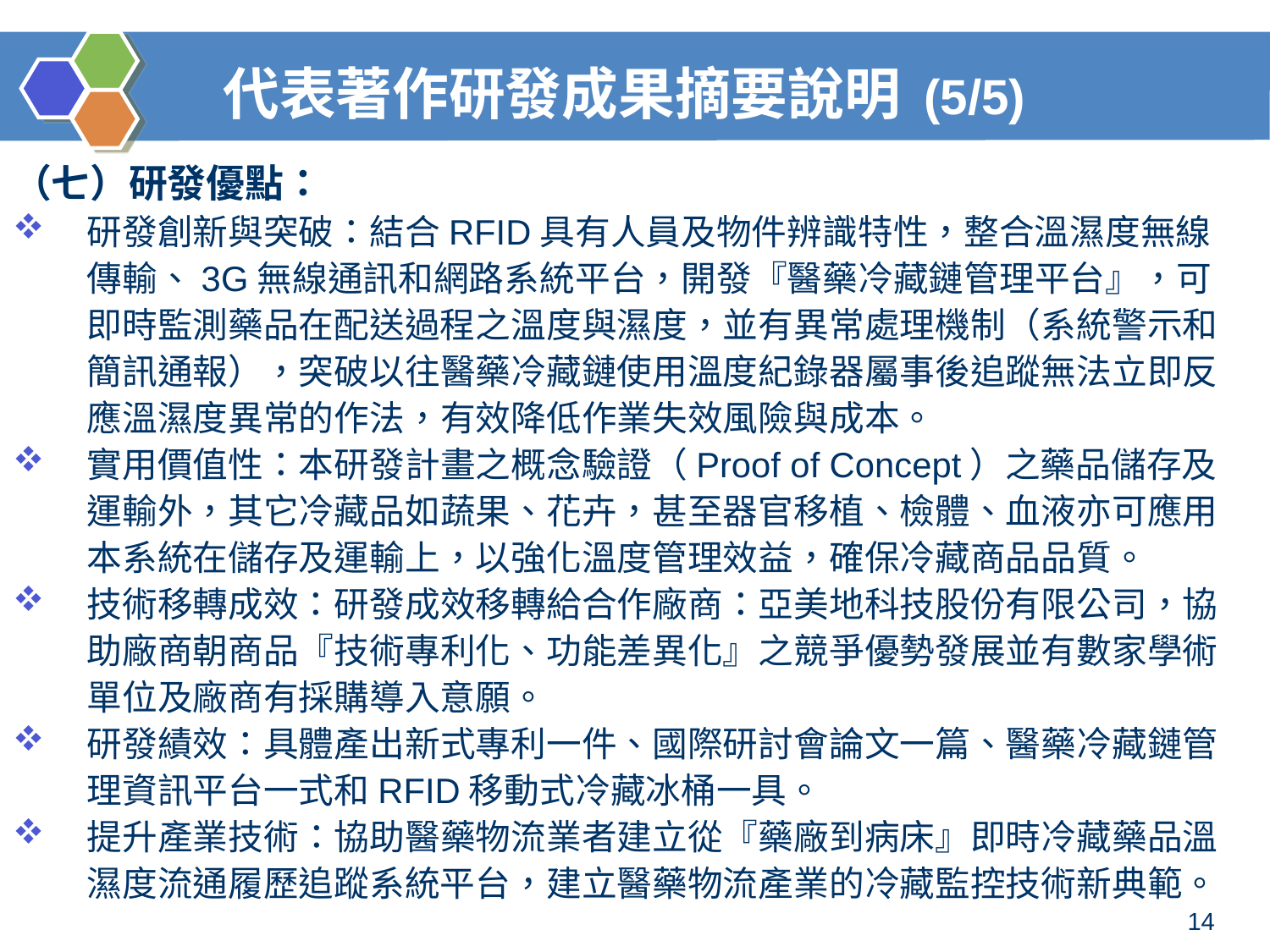

# 代表著作研發成果摘要說明 (5/5)
（七）研發優點：
研發創新與突破：結合RFID具有人員及物件辨識特性，整合溫濕度無線傳輸、3G無線通訊和網路系統平台，開發『醫藥冷藏鏈管理平台』，可即時監測藥品在配送過程之溫度與濕度，並有異常處理機制（系統警示和簡訊通報），突破以往醫藥冷藏鏈使用溫度紀錄器屬事後追蹤無法立即反應溫濕度異常的作法，有效降低作業失效風險與成本。
實用價值性：本研發計畫之概念驗證（Proof of Concept）之藥品儲存及運輸外，其它冷藏品如蔬果、花卉，甚至器官移植、檢體、血液亦可應用本系統在儲存及運輸上，以強化溫度管理效益，確保冷藏商品品質。
技術移轉成效：研發成效移轉給合作廠商：亞美地科技股份有限公司，協助廠商朝商品『技術專利化、功能差異化』之競爭優勢發展並有數家學術單位及廠商有採購導入意願。
研發績效：具體產出新式專利一件、國際研討會論文一篇、醫藥冷藏鏈管理資訊平台一式和RFID移動式冷藏冰桶一具。
提升產業技術：協助醫藥物流業者建立從『藥廠到病床』即時冷藏藥品溫濕度流通履歷追蹤系統平台，建立醫藥物流產業的冷藏監控技術新典範。
14